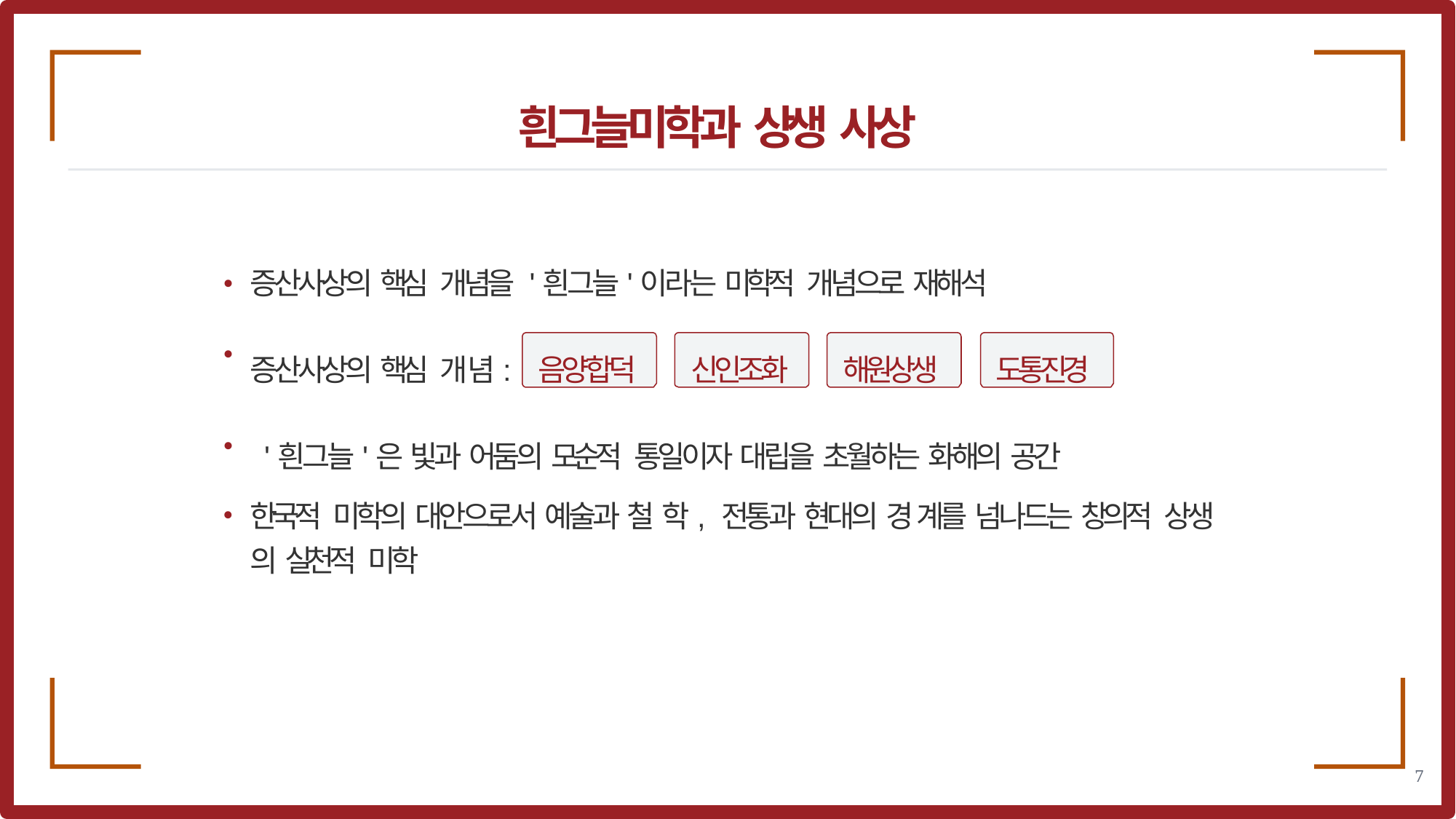

# 흰그늘미학과 상생 사상

•
증산사상의 핵심 개념을 '흰그늘'이라는 미학적 개념으로 재해석
증산사상의 핵심 개념:	음양합덕	신인조화	해원상생	도통진경 '흰그늘'은 빛과 어둠의 모순적 통일이자 대립을 초월하는 화해의 공간
•

•
한국적 미학의 대안으로서 예술과 철 학, 전통과 현대의 경 계를 넘나드는 창의적 상생 의 실천적 미학
7